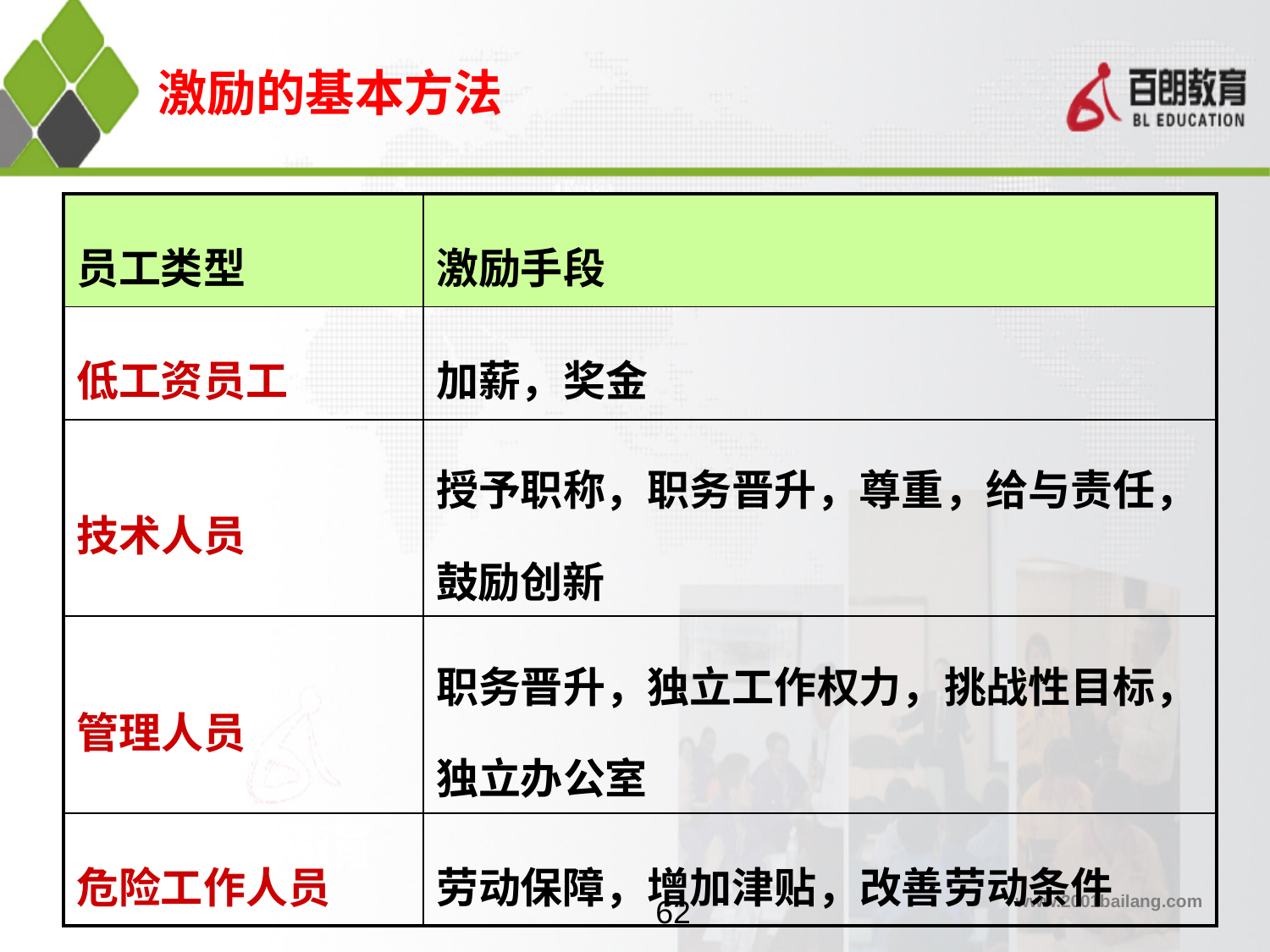

# 激励的基本方法
| 员工类型 | 激励手段 |
| --- | --- |
| 低工资员工 | 加薪，奖金 |
| 技术人员 | 授予职称，职务晋升，尊重，给与责任，鼓励创新 |
| 管理人员 | 职务晋升，独立工作权力，挑战性目标，独立办公室 |
| 危险工作人员 | 劳动保障，增加津贴，改善劳动条件 |
62